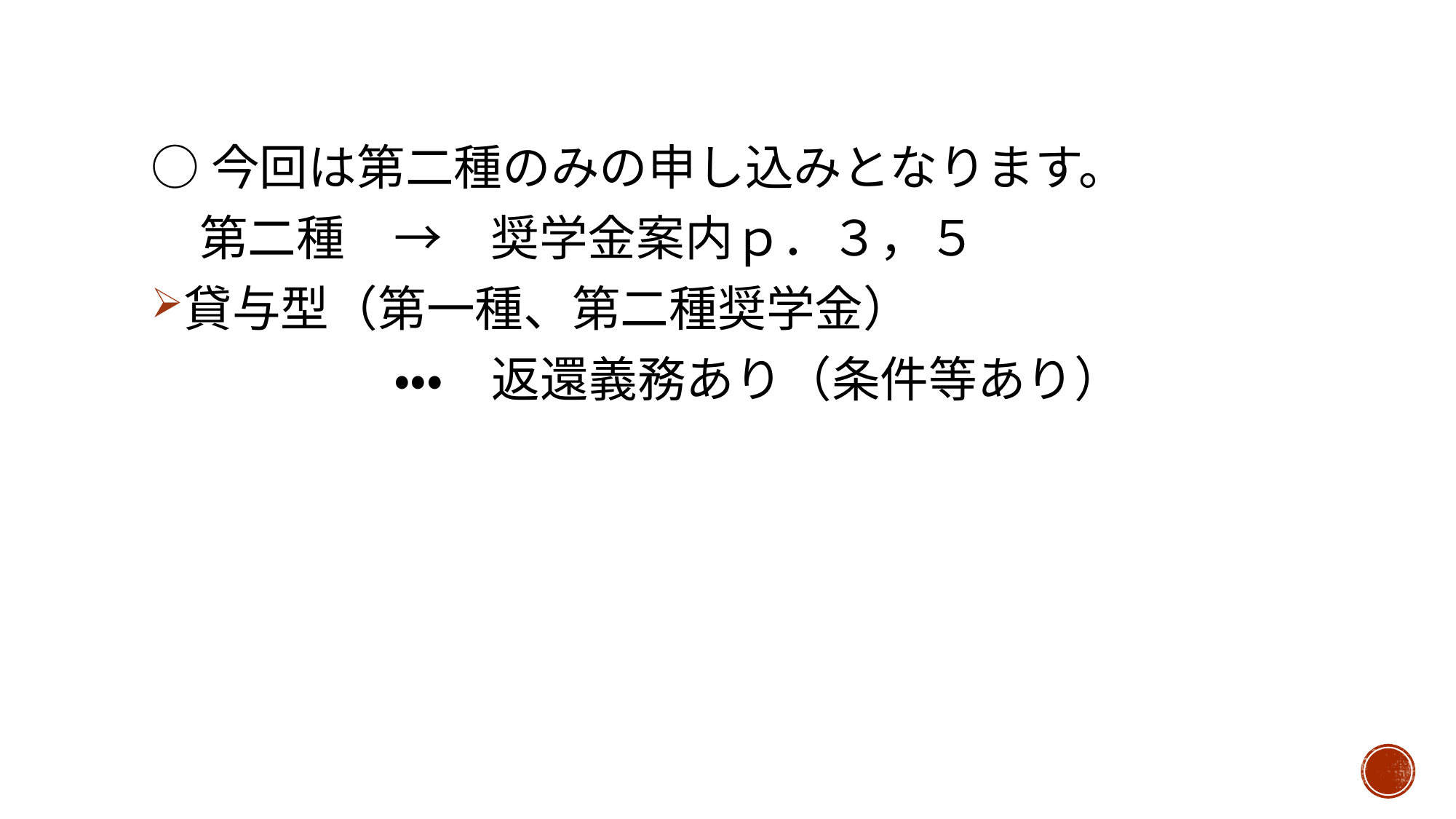

○今回は第二種のみの申し込みとなります。
　第二種　→　奨学金案内ｐ．３，５
貸与型（第一種、第二種奨学金）
　　　　　・・・　返還義務あり（条件等あり）